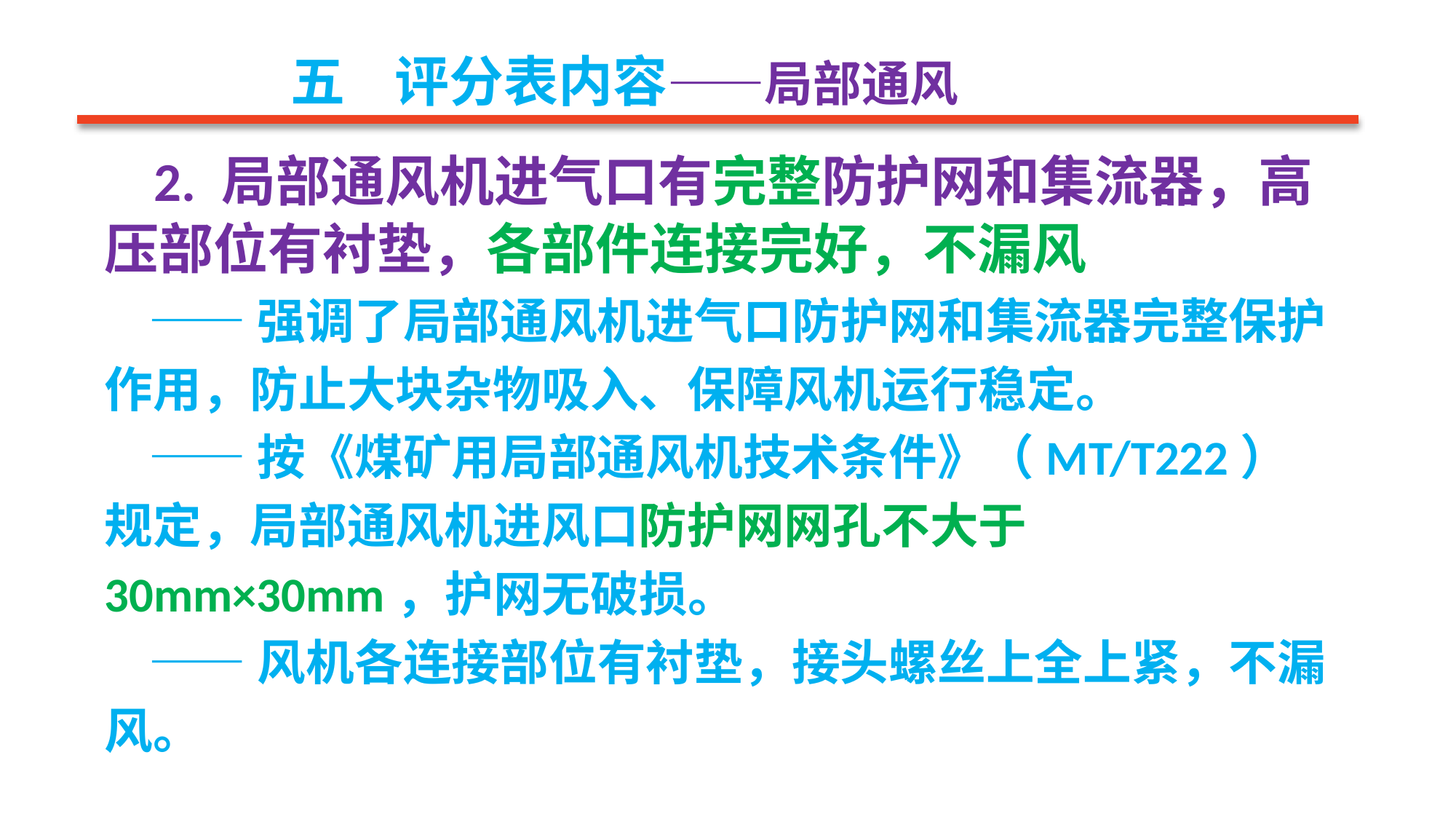

五    评分表内容——局部通风
    2. 局部通风机进气口有完整防护网和集流器，高压部位有衬垫，各部件连接完好，不漏风
    ——强调了局部通风机进气口防护网和集流器完整保护作用，防止大块杂物吸入、保障风机运行稳定。
    ——按《煤矿用局部通风机技术条件》（MT/T222）规定，局部通风机进风口防护网网孔不大于30mm×30mm，护网无破损。
    ——风机各连接部位有衬垫，接头螺丝上全上紧，不漏风。